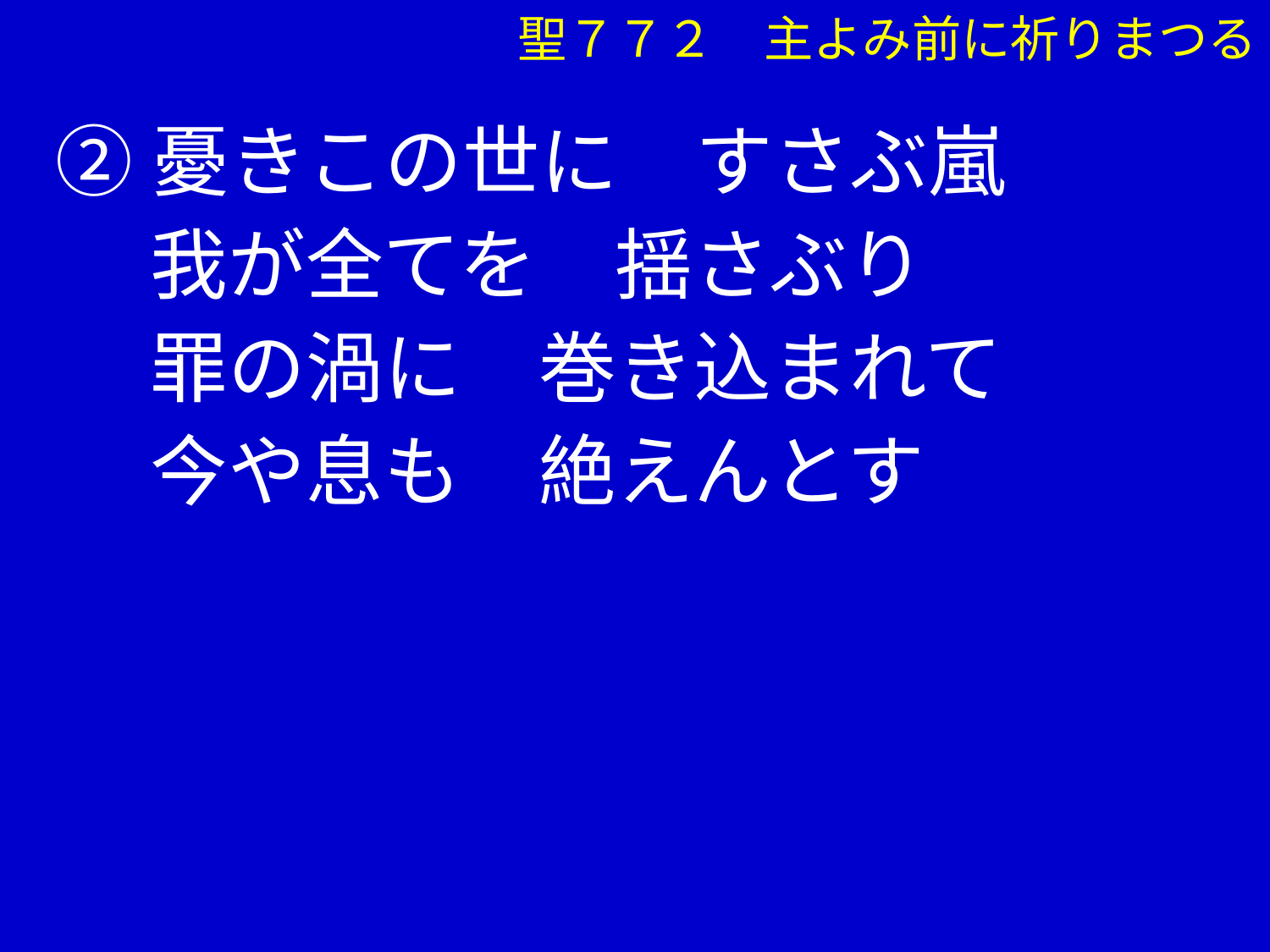

聖７７２　主よみ前に祈りまつる
②憂きこの世に　すさぶ嵐
　 我が全てを　揺さぶり
　 罪の渦に　巻き込まれて
　 今や息も　絶えんとす